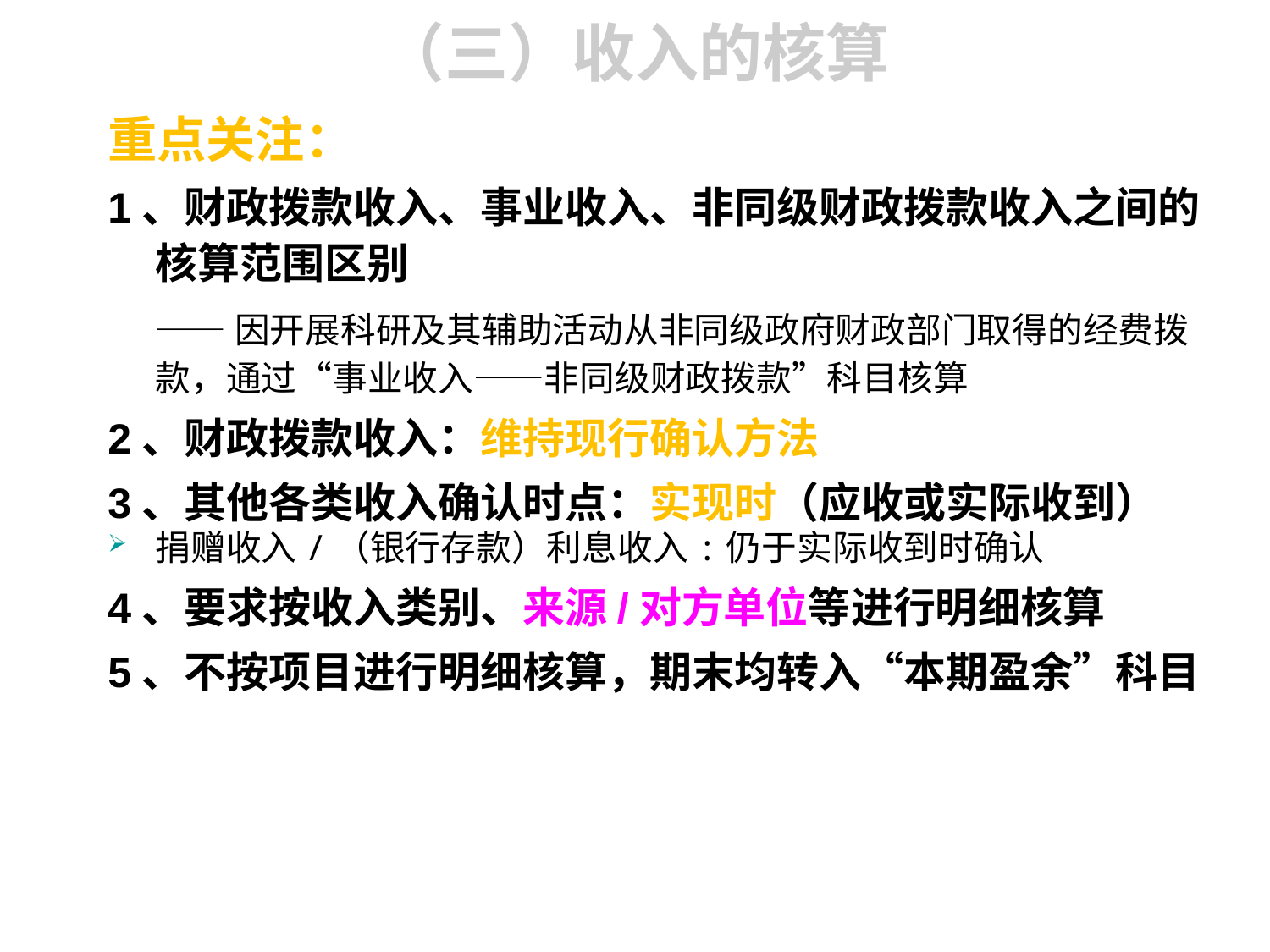

# （三）收入的核算
重点关注：
1、财政拨款收入、事业收入、非同级财政拨款收入之间的核算范围区别
     ——因开展科研及其辅助活动从非同级政府财政部门取得的经费拨款，通过“事业收入——非同级财政拨款”科目核算
2、财政拨款收入：维持现行确认方法
3、其他各类收入确认时点：实现时（应收或实际收到）
捐赠收入/（银行存款）利息收入:仍于实际收到时确认
4、要求按收入类别、来源/对方单位等进行明细核算
5、不按项目进行明细核算，期末均转入“本期盈余”科目
161